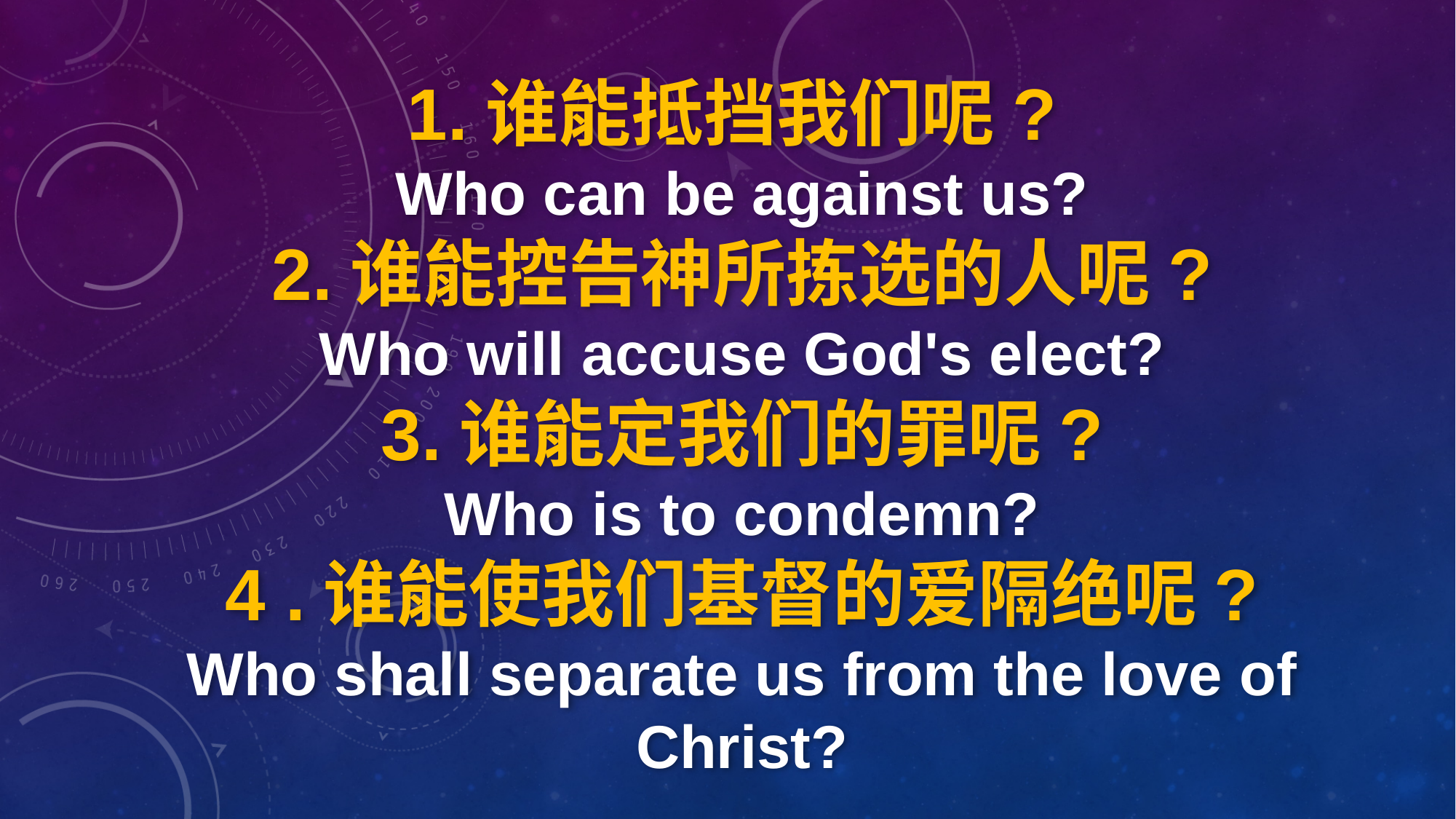

1.谁能抵挡我们呢?
Who can be against us?
2.谁能控告神所拣选的人呢?
Who will accuse God's elect?
3.谁能定我们的罪呢?
Who is to condemn?
4 .谁能使我们基督的爱隔绝呢?
Who shall separate us from the love of Christ?